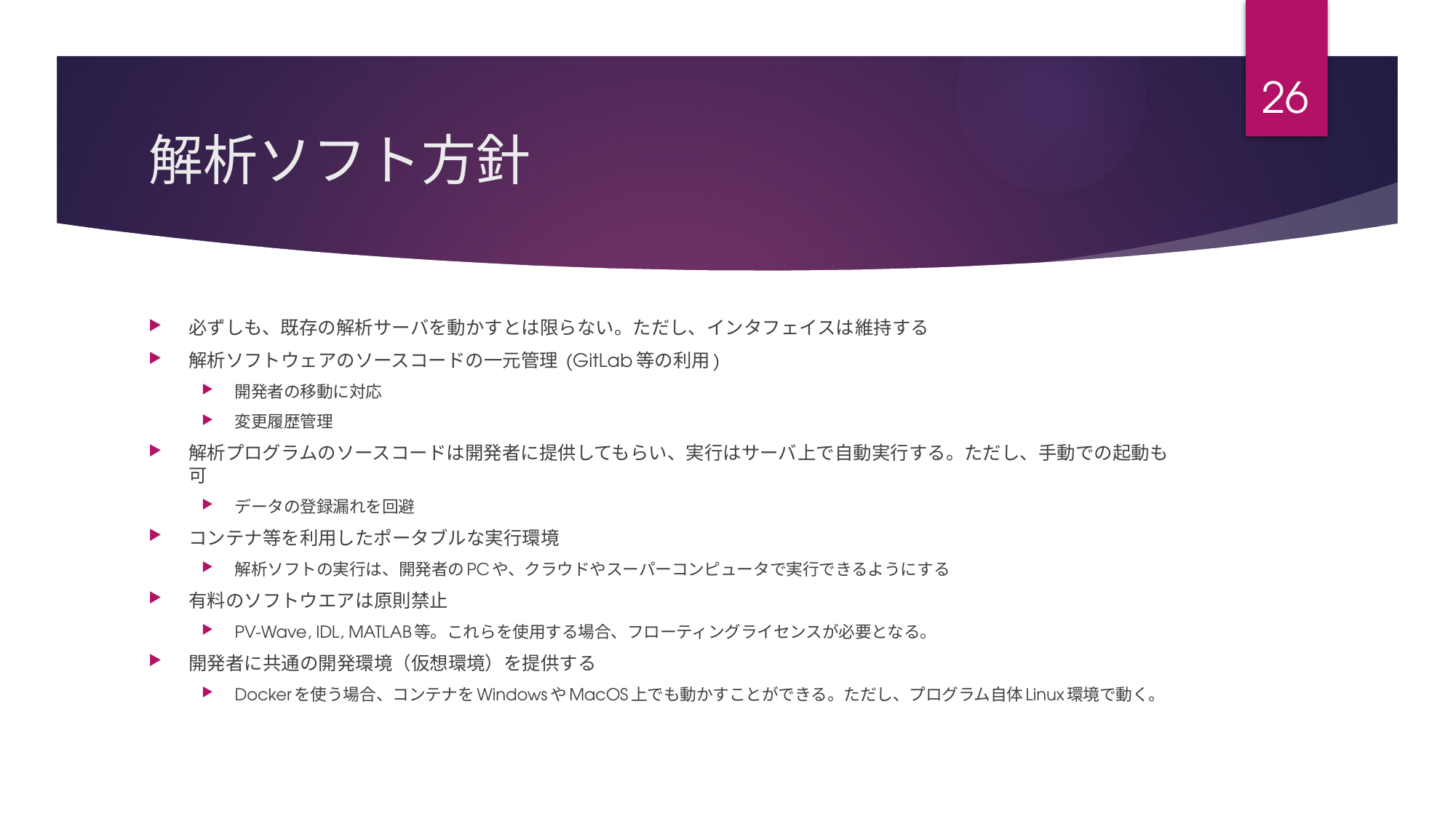

26
# 解析ソフト方針
必ずしも、既存の解析サーバを動かすとは限らない。ただし、インタフェイスは維持する
解析ソフトウェアのソースコードの一元管理 (GitLab等の利用)
開発者の移動に対応
変更履歴管理
解析プログラムのソースコードは開発者に提供してもらい、実行はサーバ上で自動実行する。ただし、手動での起動も可
データの登録漏れを回避
コンテナ等を利用したポータブルな実行環境
解析ソフトの実行は、開発者のPCや、クラウドやスーパーコンピュータで実行できるようにする
有料のソフトウエアは原則禁止
PV-Wave, IDL, MATLAB等。これらを使用する場合、フローティングライセンスが必要となる。
開発者に共通の開発環境（仮想環境）を提供する
Dockerを使う場合、コンテナをWindowsやMacOS上でも動かすことができる。ただし、プログラム自体Linux環境で動く。